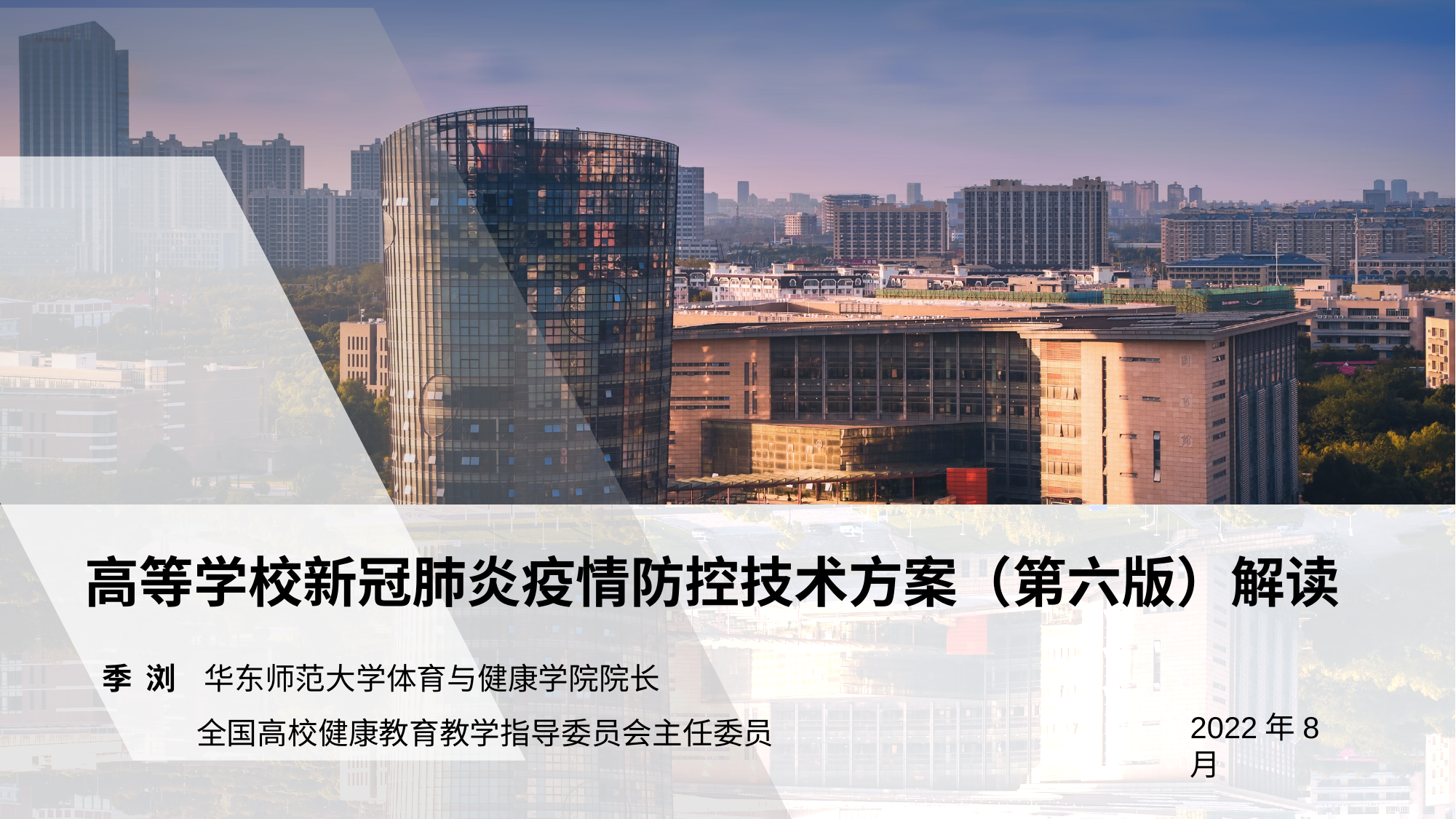

高等学校新冠肺炎疫情防控技术方案（第六版）解读
季  浏    华东师范大学体育与健康学院院长
             全国高校健康教育教学指导委员会主任委员
2022年8月